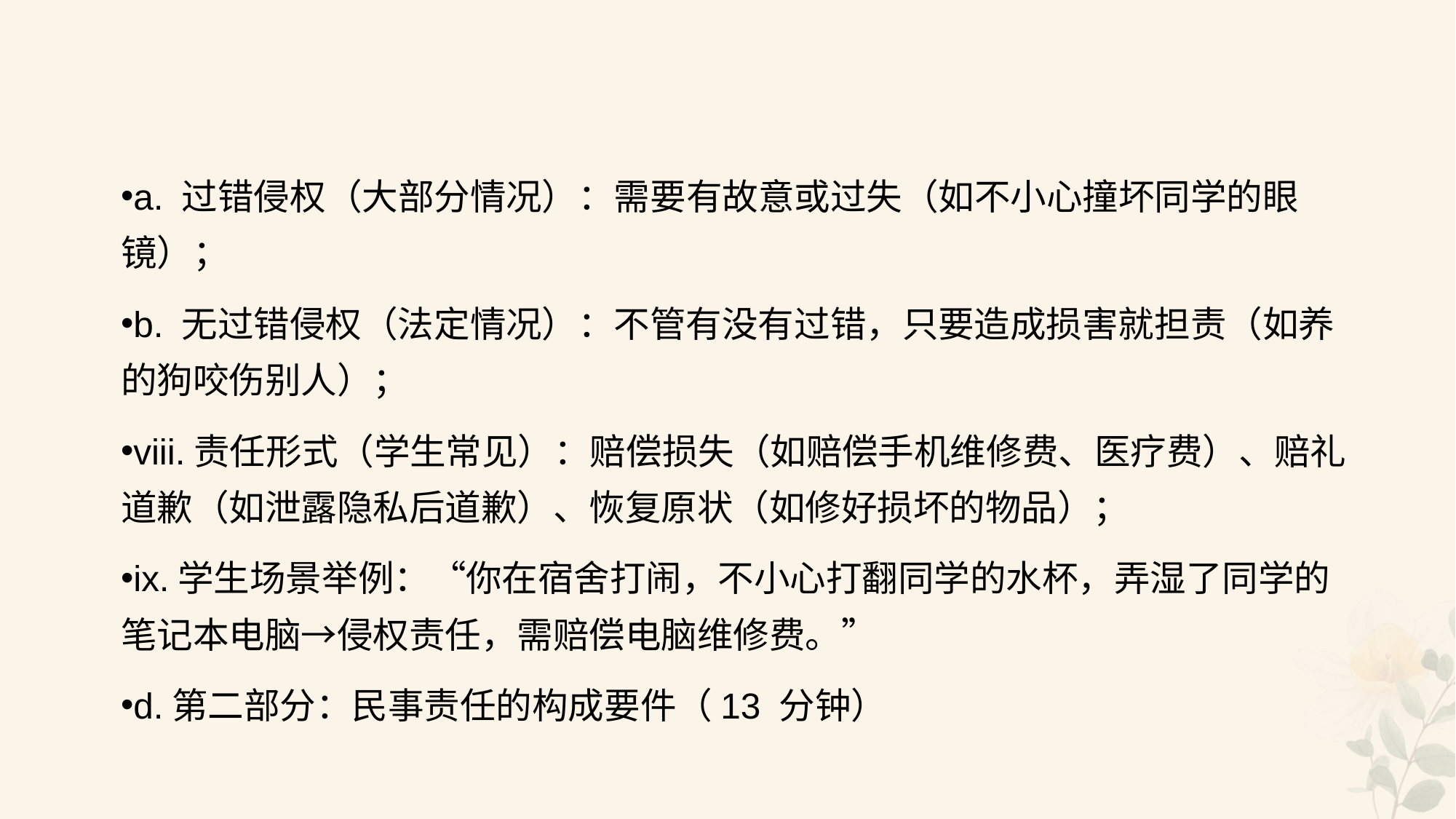

#
a. 过错侵权（大部分情况）：需要有故意或过失（如不小心撞坏同学的眼镜）；
b. 无过错侵权（法定情况）：不管有没有过错，只要造成损害就担责（如养的狗咬伤别人）；
viii.责任形式（学生常见）：赔偿损失（如赔偿手机维修费、医疗费）、赔礼道歉（如泄露隐私后道歉）、恢复原状（如修好损坏的物品）；
ix.学生场景举例：“你在宿舍打闹，不小心打翻同学的水杯，弄湿了同学的笔记本电脑→侵权责任，需赔偿电脑维修费。”
d.第二部分：民事责任的构成要件（13 分钟）